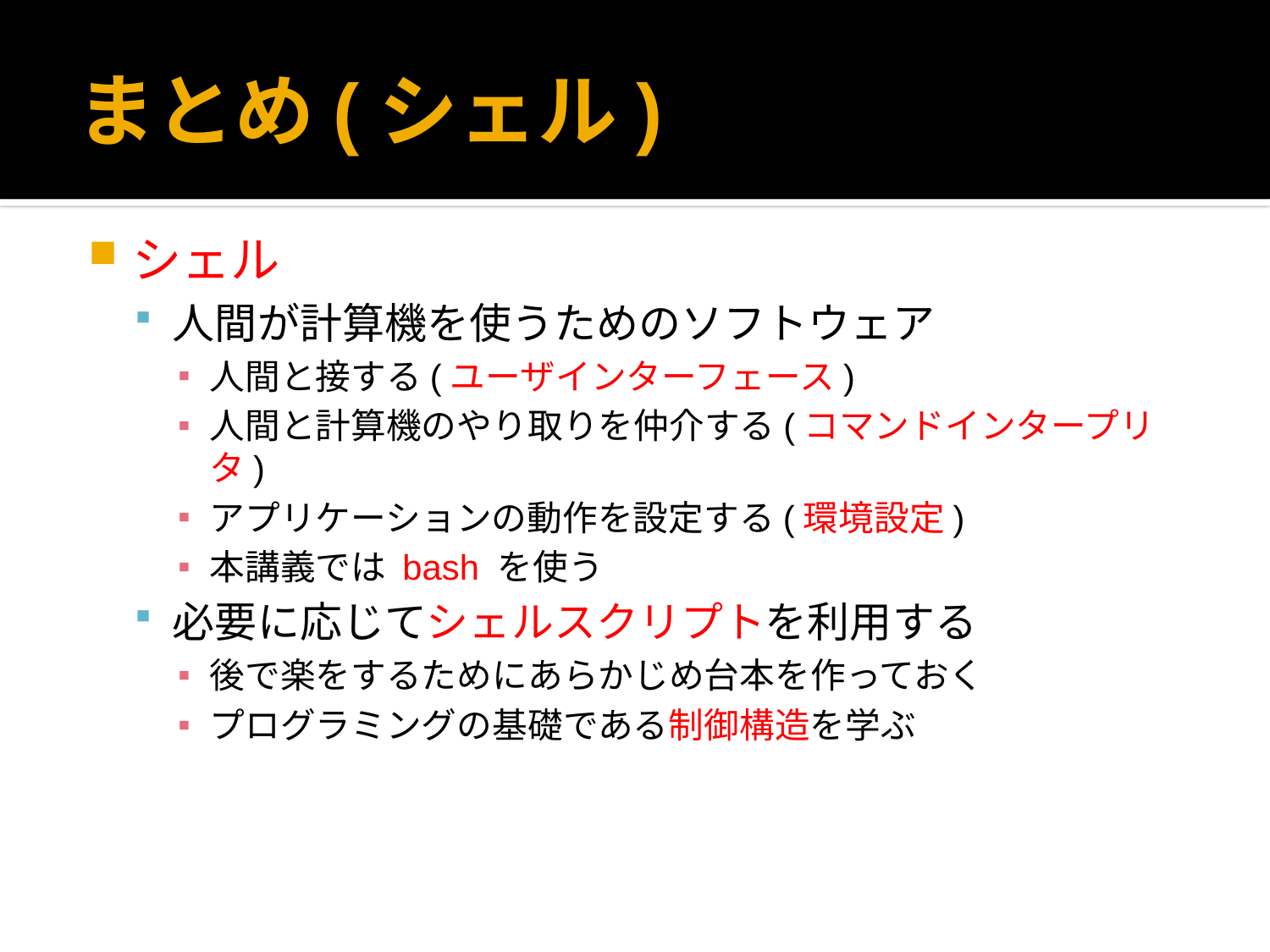

# まとめ(シェル)
シェル
人間が計算機を使うためのソフトウェア
人間と接する(ユーザインターフェース)
人間と計算機のやり取りを仲介する(コマンドインタープリタ)
アプリケーションの動作を設定する(環境設定)
本講義では bash を使う
必要に応じてシェルスクリプトを利用する
後で楽をするためにあらかじめ台本を作っておく
プログラミングの基礎である制御構造を学ぶ